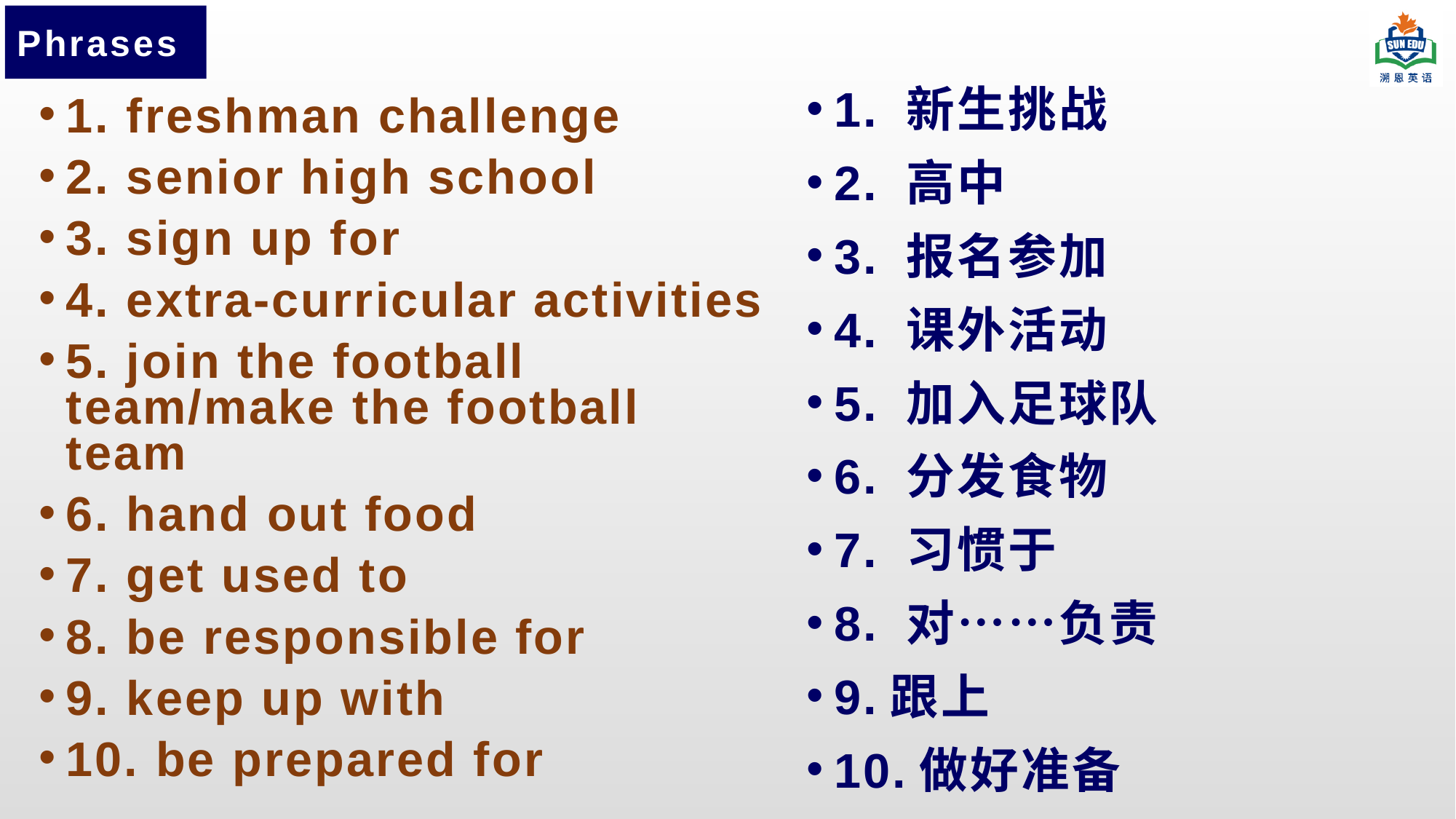

# Phrases
1. 新生挑战
2. 高中
3. 报名参加
4. 课外活动
5. 加入足球队
6. 分发食物
7. 习惯于
8. 对……负责
9.跟上
10.做好准备
1. freshman challenge
2. senior high school
3. sign up for
4. extra-curricular activities
5. join the football team/make the football team
6. hand out food
7. get used to
8. be responsible for
9. keep up with
10. be prepared for